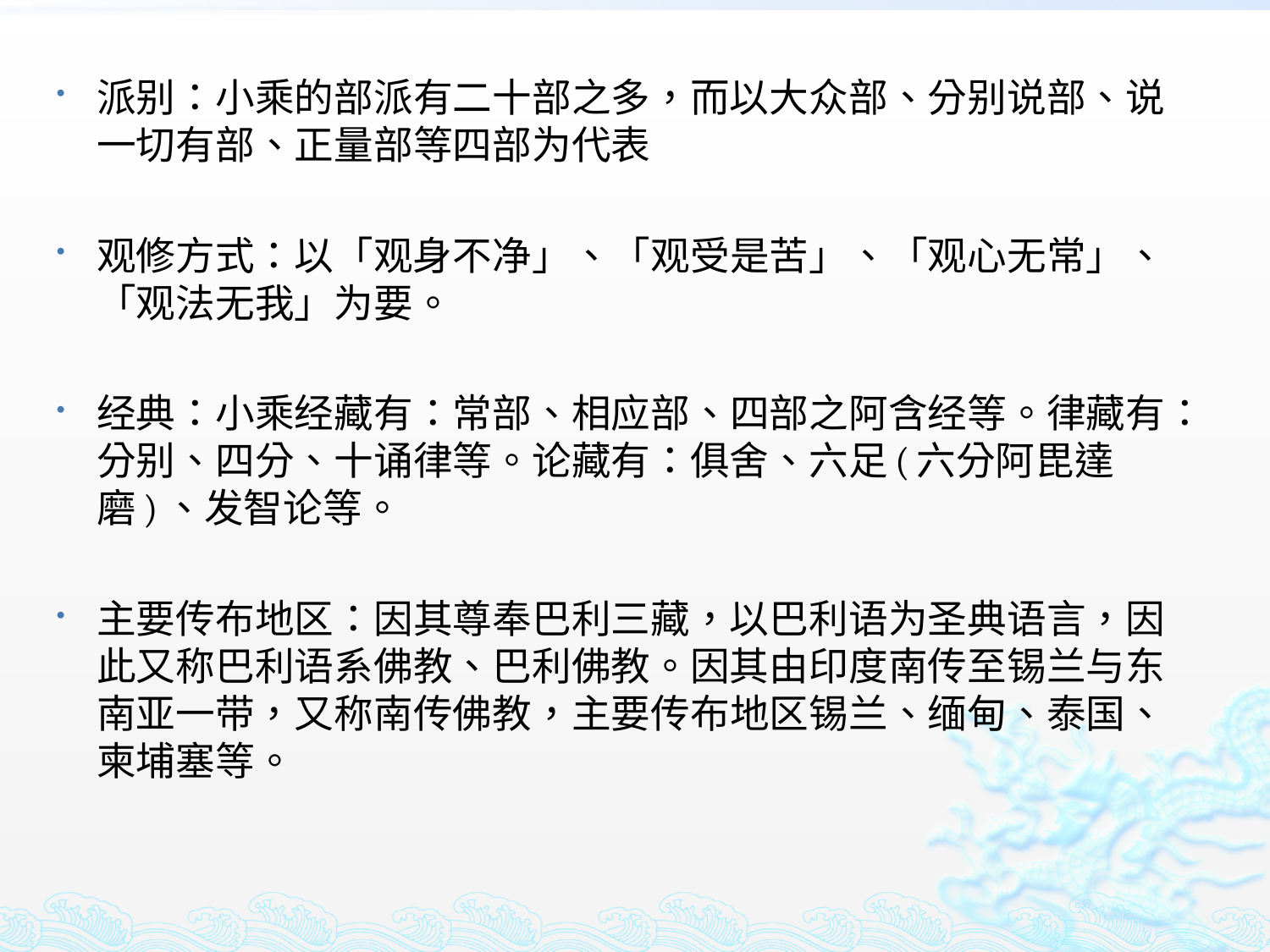

派别：小乘的部派有二十部之多，而以大众部、分别说部、说一切有部、正量部等四部为代表

观修方式：以「观身不净」、「观受是苦」、「观心无常」、「观法无我」为要。

经典：小乘经藏有：常部、相应部、四部之阿含经等。律藏有：分别、四分、十诵律等。论藏有：俱舍、六足(六分阿毘達磨)、发智论等。

主要传布地区：因其尊奉巴利三藏，以巴利语为圣典语言，因此又称巴利语系佛教、巴利佛教。因其由印度南传至锡兰与东南亚一带，又称南传佛教，主要传布地区锡兰、缅甸、泰国、柬埔塞等。